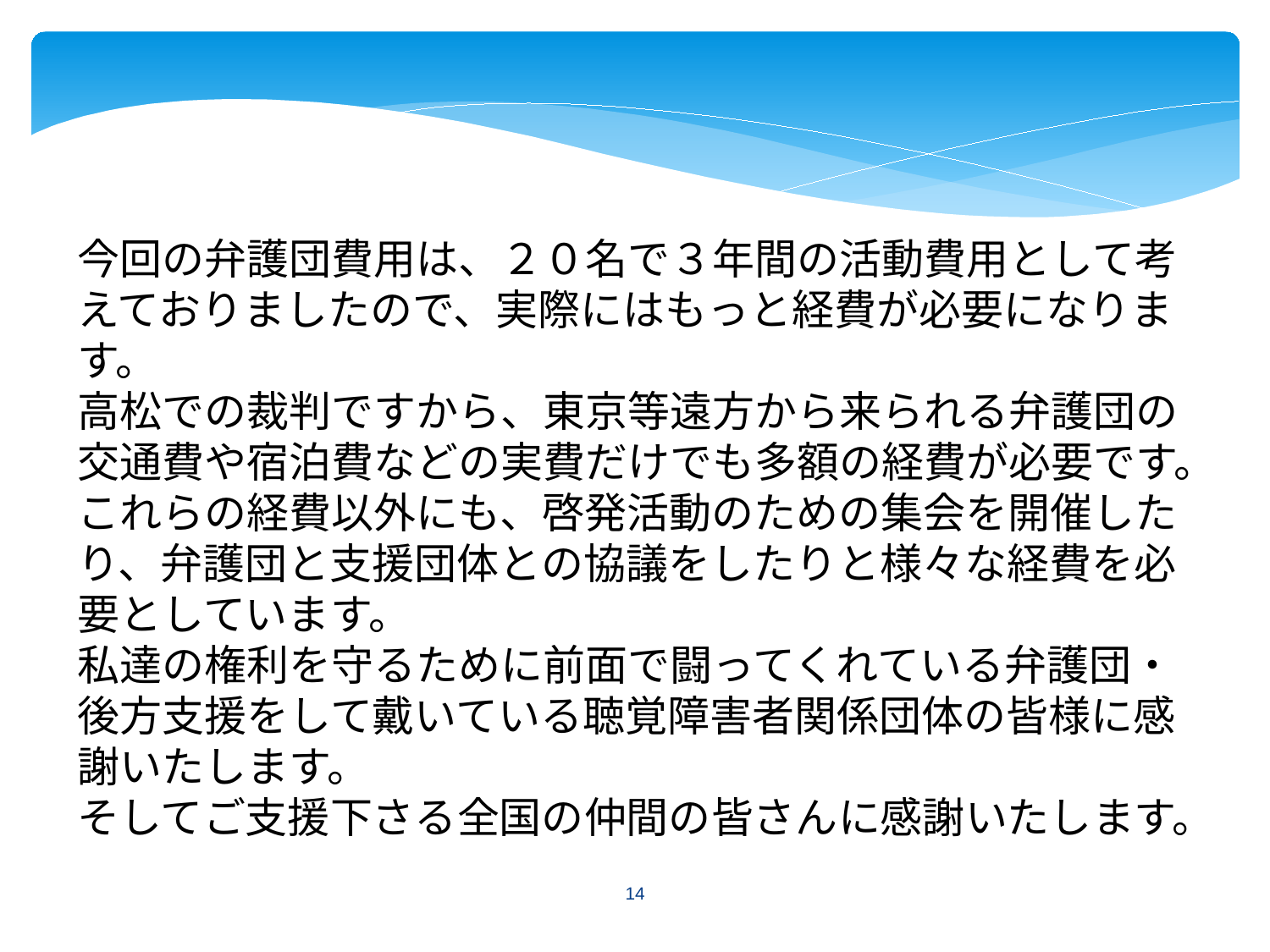

今回の弁護団費用は、２０名で３年間の活動費用として考えておりましたので、実際にはもっと経費が必要になります。
高松での裁判ですから、東京等遠方から来られる弁護団の交通費や宿泊費などの実費だけでも多額の経費が必要です。
これらの経費以外にも、啓発活動のための集会を開催したり、弁護団と支援団体との協議をしたりと様々な経費を必要としています。
私達の権利を守るために前面で闘ってくれている弁護団・後方支援をして戴いている聴覚障害者関係団体の皆様に感謝いたします。
そしてご支援下さる全国の仲間の皆さんに感謝いたします。
14